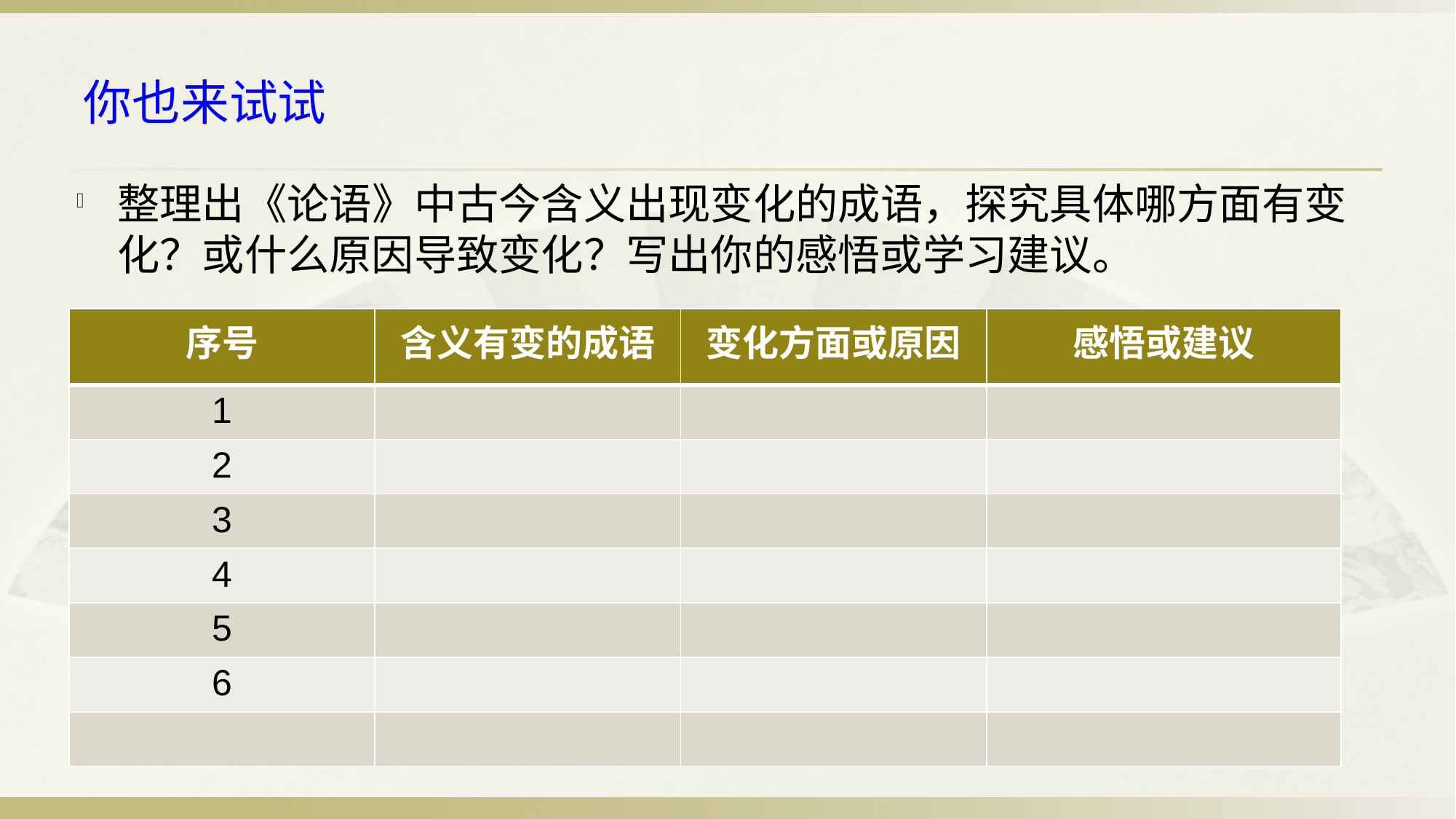

# 你也来试试
整理出《论语》中古今含义出现变化的成语，探究具体哪方面有变化？或什么原因导致变化？写出你的感悟或学习建议。
| 序号 | 含义有变的成语 | 变化方面或原因 | 感悟或建议 |
| --- | --- | --- | --- |
| 1 |  |  |  |
| 2 |  |  |  |
| 3 |  |  |  |
| 4 |  |  |  |
| 5 |  |  |  |
| 6 |  |  |  |
|  |  |  |  |